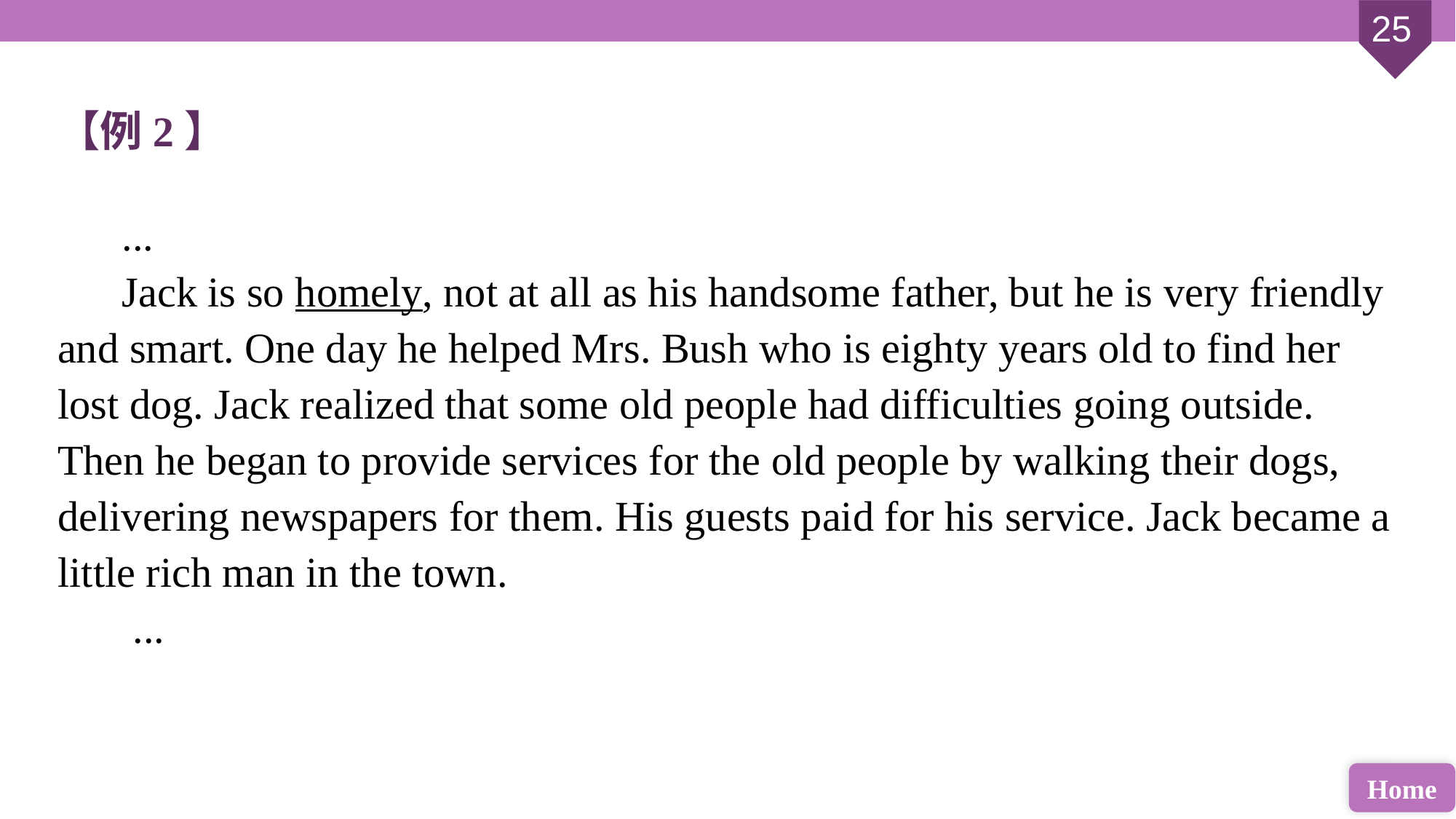

【例2】

...
Jack is so homely, not at all as his handsome father, but he is very friendly and smart. One day he helped Mrs. Bush who is eighty years old to find her lost dog. Jack realized that some old people had difficulties going outside. Then he began to provide services for the old people by walking their dogs, delivering newspapers for them. His guests paid for his service. Jack became a little rich man in the town.
 ...